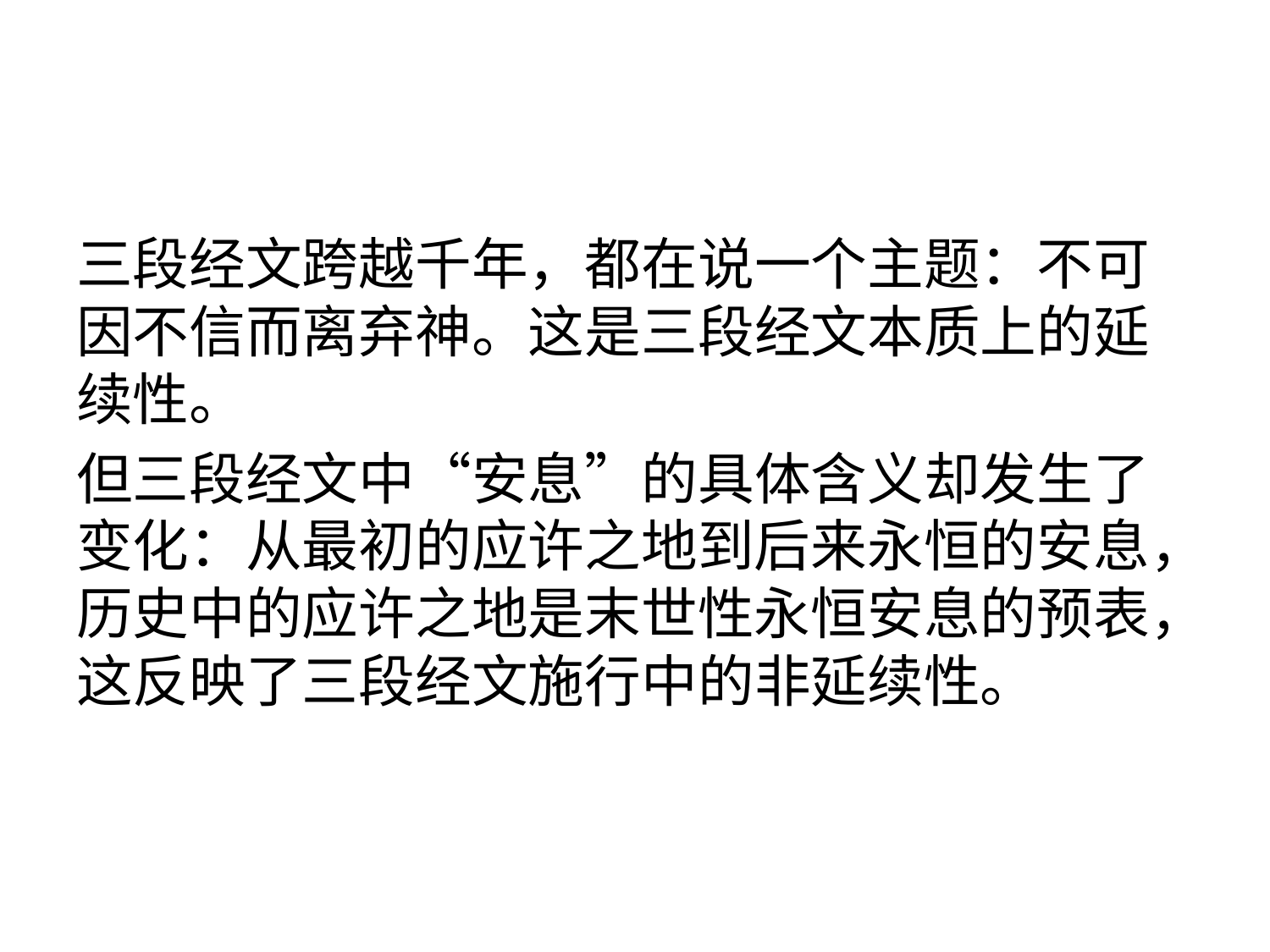

#
三段经文跨越千年，都在说一个主题：不可因不信而离弃神。这是三段经文本质上的延续性。
但三段经文中“安息”的具体含义却发生了变化：从最初的应许之地到后来永恒的安息，历史中的应许之地是末世性永恒安息的预表，这反映了三段经文施行中的非延续性。